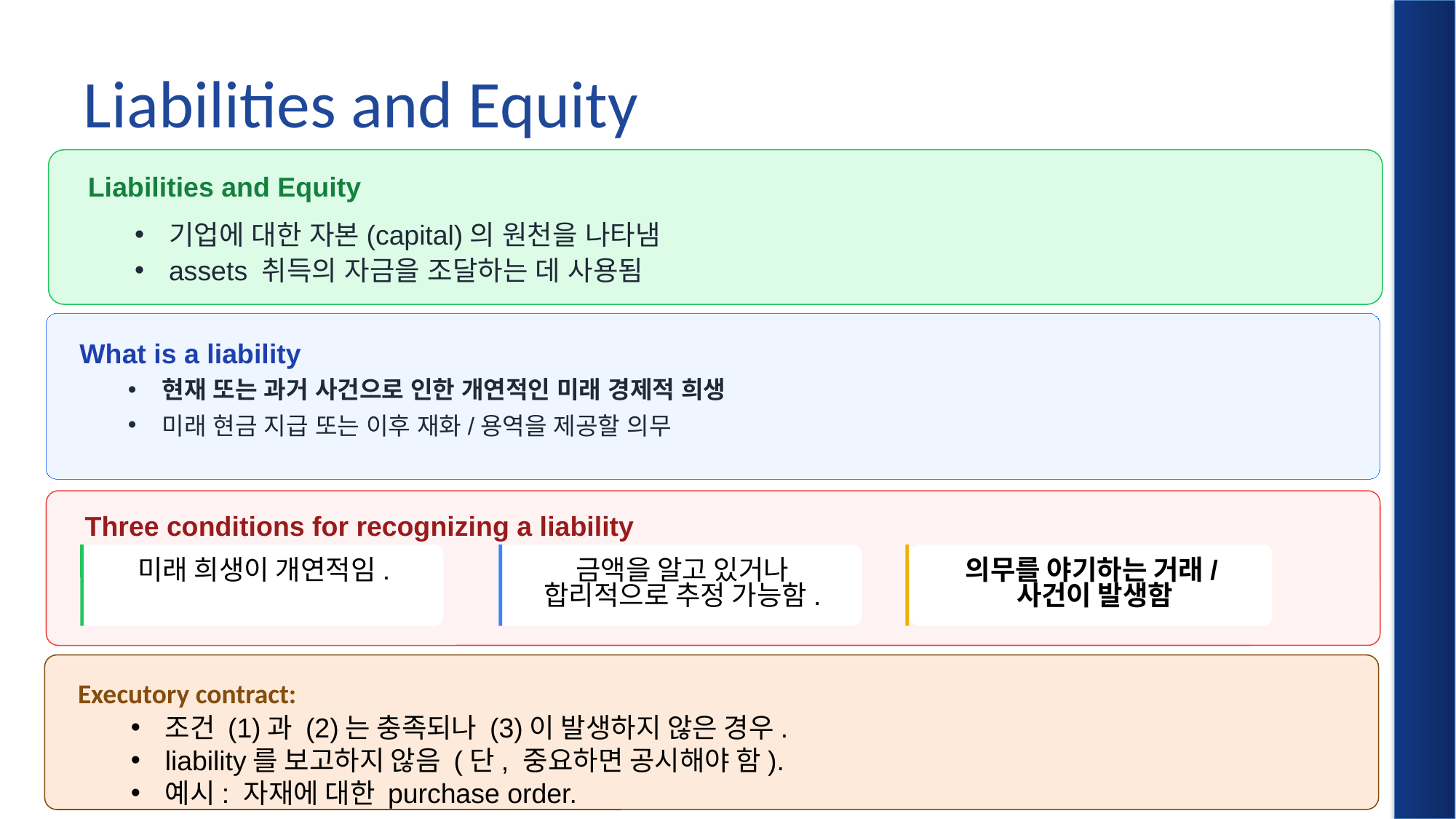

# Liabilities and Equity

Liabilities and Equity

기업에 대한 자본(capital)의 원천을 나타냄
assets 취득의 자금을 조달하는 데 사용됨

What is a liability
현재 또는 과거 사건으로 인한 개연적인 미래 경제적 희생
미래 현금 지급 또는 이후 재화/용역을 제공할 의무

Three conditions for recognizing a liability

미래 희생이 개연적임.

금액을 알고 있거나 합리적으로 추정 가능함.
의무를 야기하는 거래/사건이 발생함

 Executory contract:

조건 (1)과 (2)는 충족되나 (3)이 발생하지 않은 경우.
liability를 보고하지 않음 (단, 중요하면 공시해야 함).
예시: 자재에 대한 purchase order.